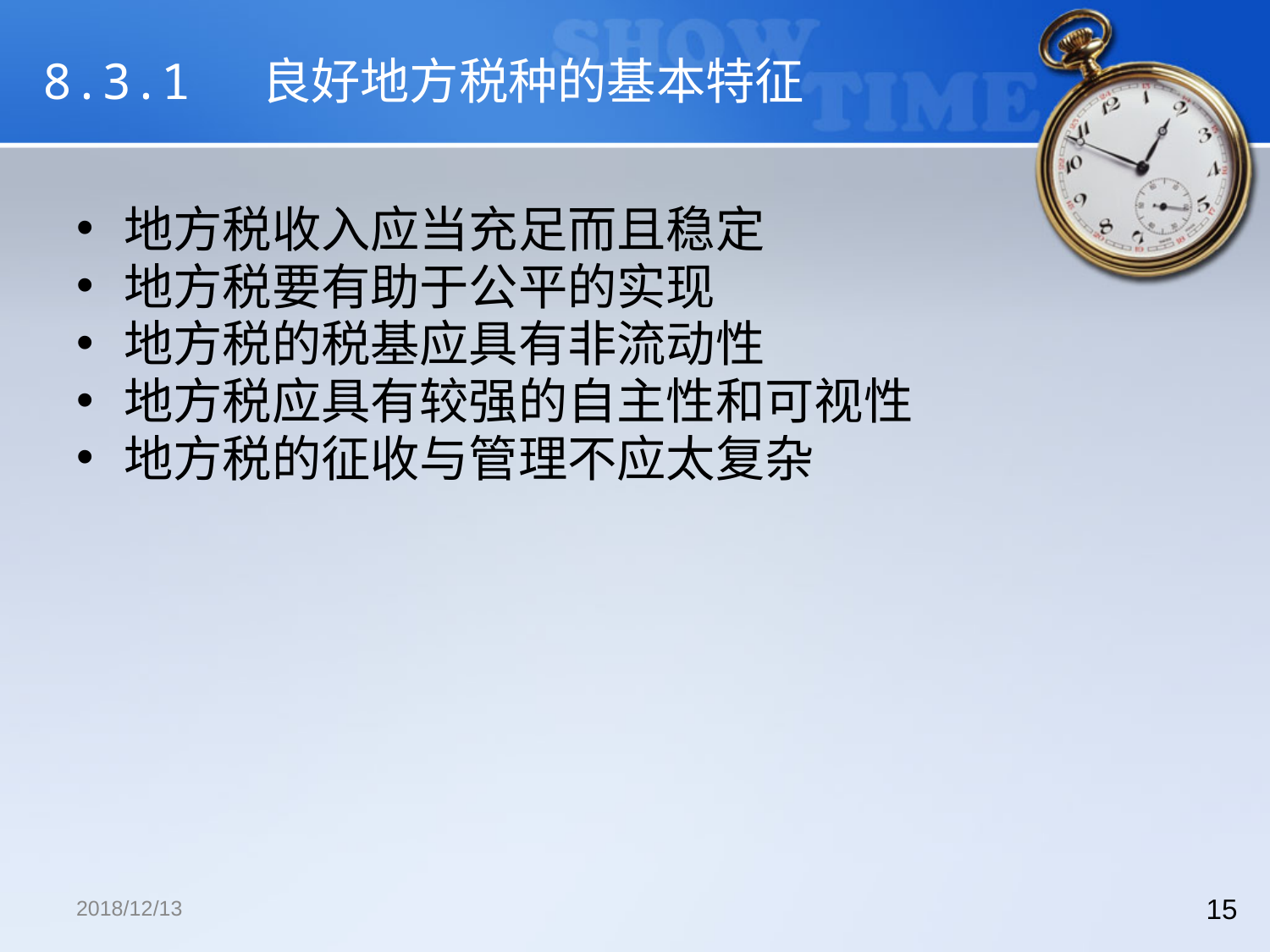

# 8.3.1  良好地方税种的基本特征
地方税收入应当充足而且稳定
地方税要有助于公平的实现
地方税的税基应具有非流动性
地方税应具有较强的自主性和可视性
地方税的征收与管理不应太复杂
2018/12/13
15